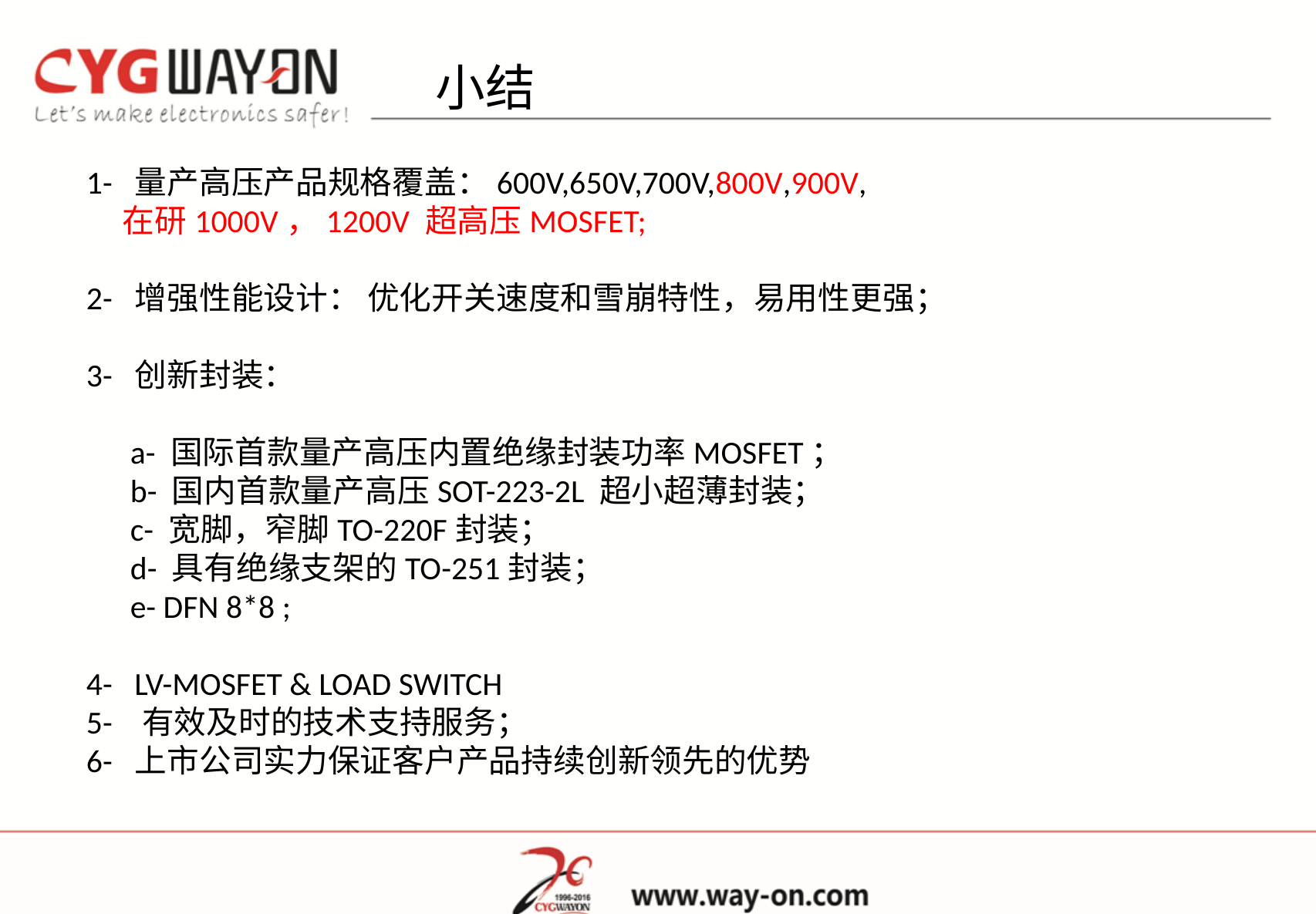

小结
1-  量产高压产品规格覆盖：600V,650V,700V,800V,900V,
    在研1000V，1200V 超高压MOSFET;

2-  增强性能设计： 优化开关速度和雪崩特性，易用性更强；

3-  创新封装：

      a- 国际首款量产高压内置绝缘封装功率MOSFET；
      b- 国内首款量产高压SOT-223-2L 超小超薄封装；
      c- 宽脚，窄脚TO-220F封装；
      d- 具有绝缘支架的TO-251封装；
      e- DFN 8*8 ;

4-   LV-MOSFET & LOAD SWITCH
5-   有效及时的技术支持服务；
6-  上市公司实力保证客户产品持续创新领先的优势